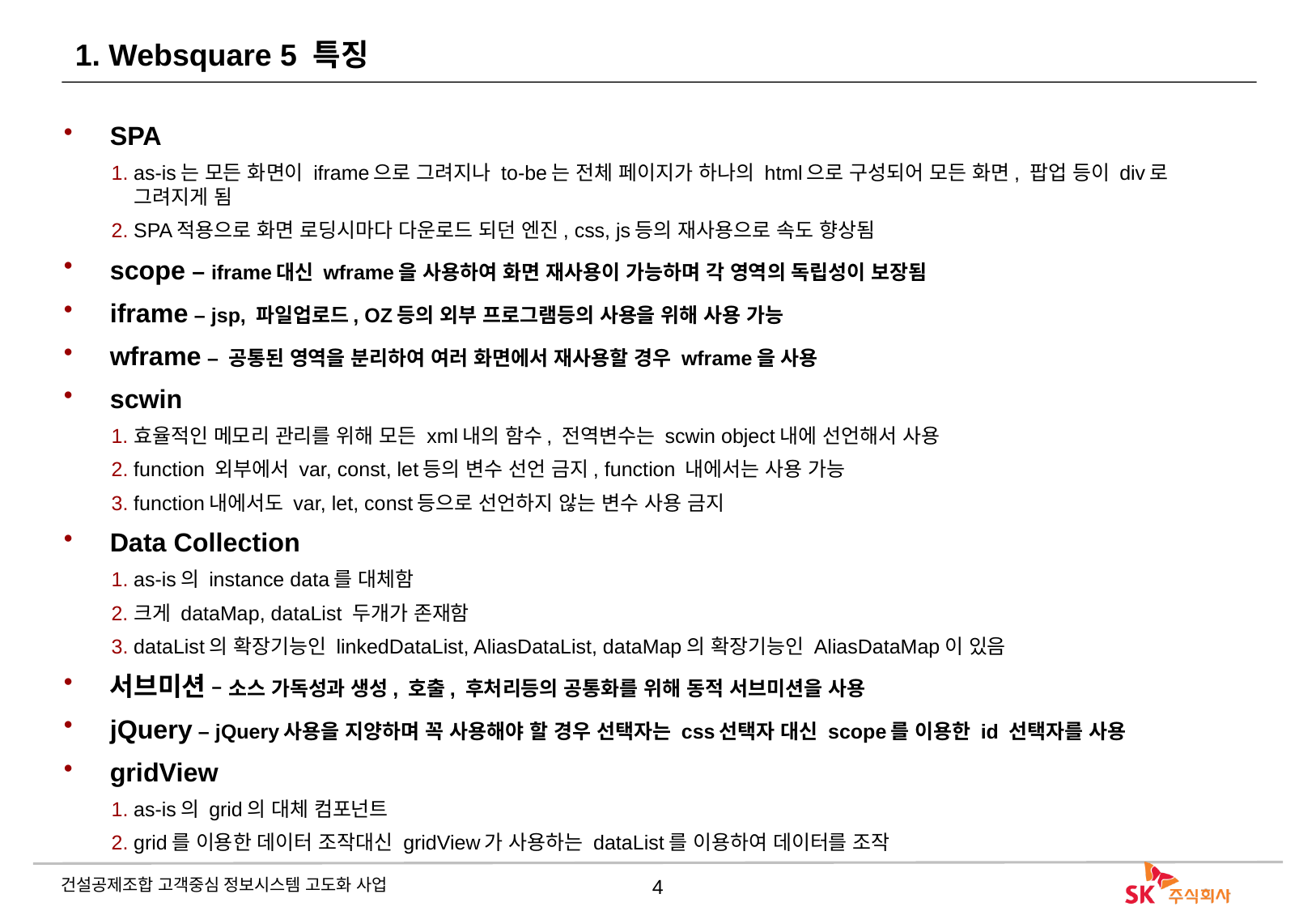

# 1. Websquare 5 특징
SPA
as-is는 모든 화면이 iframe으로 그려지나 to-be는 전체 페이지가 하나의 html으로 구성되어 모든 화면, 팝업 등이 div로 그려지게 됨
SPA적용으로 화면 로딩시마다 다운로드 되던 엔진, css, js등의 재사용으로 속도 향상됨
scope – iframe대신 wframe을 사용하여 화면 재사용이 가능하며 각 영역의 독립성이 보장됨
iframe – jsp, 파일업로드, OZ등의 외부 프로그램등의 사용을 위해 사용 가능
wframe – 공통된 영역을 분리하여 여러 화면에서 재사용할 경우 wframe을 사용
scwin
효율적인 메모리 관리를 위해 모든 xml내의 함수, 전역변수는 scwin object내에 선언해서 사용
function 외부에서 var, const, let등의 변수 선언 금지, function 내에서는 사용 가능
function내에서도 var, let, const등으로 선언하지 않는 변수 사용 금지
Data Collection
as-is의 instance data를 대체함
크게 dataMap, dataList 두개가 존재함
dataList의 확장기능인 linkedDataList, AliasDataList, dataMap의 확장기능인 AliasDataMap이 있음
서브미션 – 소스 가독성과 생성, 호출, 후처리등의 공통화를 위해 동적 서브미션을 사용
jQuery – jQuery사용을 지양하며 꼭 사용해야 할 경우 선택자는 css선택자 대신 scope를 이용한 id 선택자를 사용
gridView
as-is의 grid의 대체 컴포넌트
grid를 이용한 데이터 조작대신 gridView가 사용하는 dataList를 이용하여 데이터를 조작